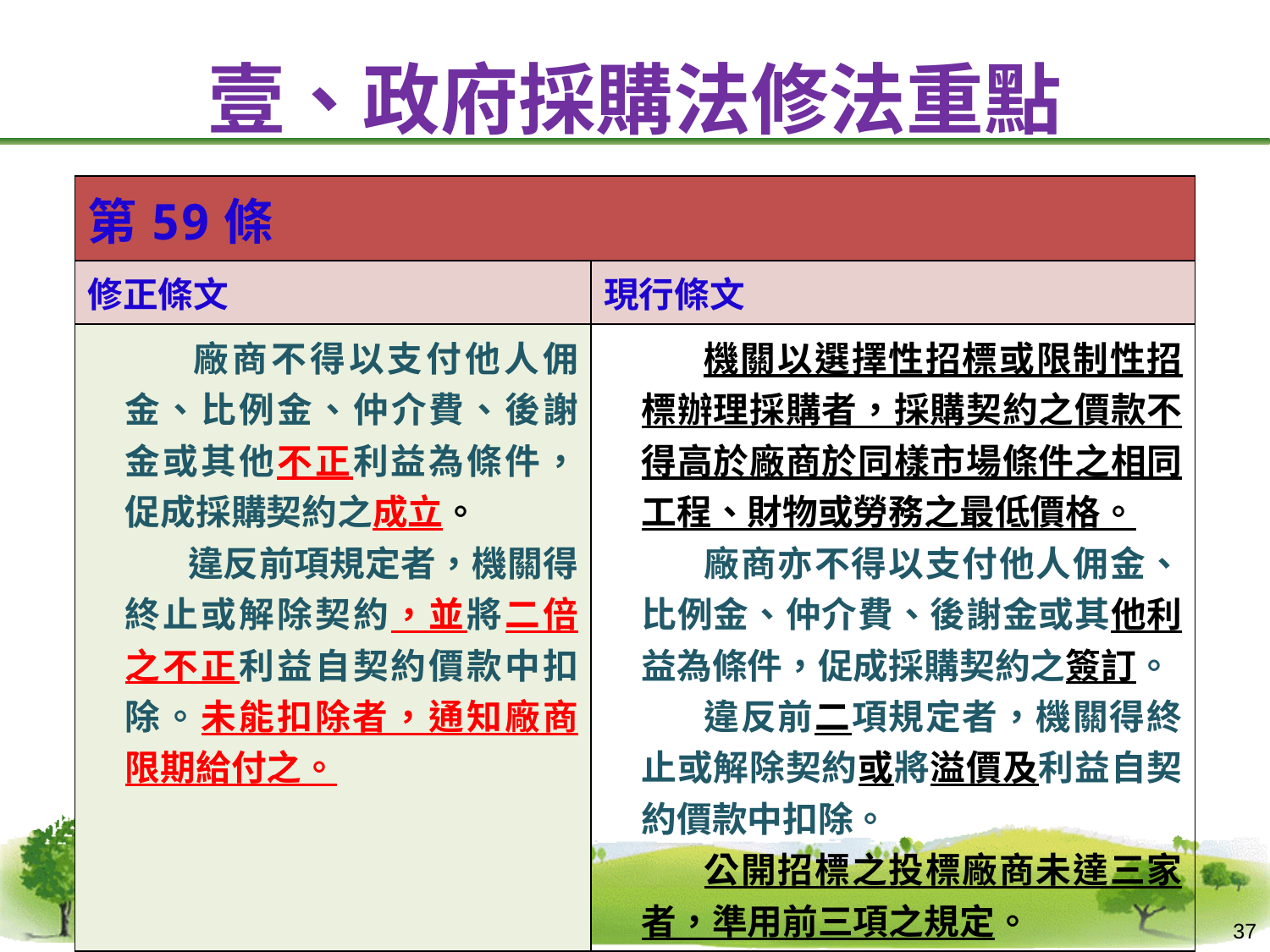

# 壹、政府採購法修法重點
| 第59條 |  |
| --- | --- |
| 修正條文 | 現行條文 |
| 廠商不得以支付他人佣金、比例金、仲介費、後謝金或其他不正利益為條件，促成採購契約之成立。 違反前項規定者，機關得終止或解除契約，並將二倍之不正利益自契約價款中扣除。未能扣除者，通知廠商限期給付之。 | 機關以選擇性招標或限制性招標辦理採購者，採購契約之價款不得高於廠商於同樣市場條件之相同工程、財物或勞務之最低價格。 廠商亦不得以支付他人佣金、比例金、仲介費、後謝金或其他利益為條件，促成採購契約之簽訂。 違反前二項規定者，機關得終止或解除契約或將溢價及利益自契約價款中扣除。 公開招標之投標廠商未達三家者，準用前三項之規定。 |
37